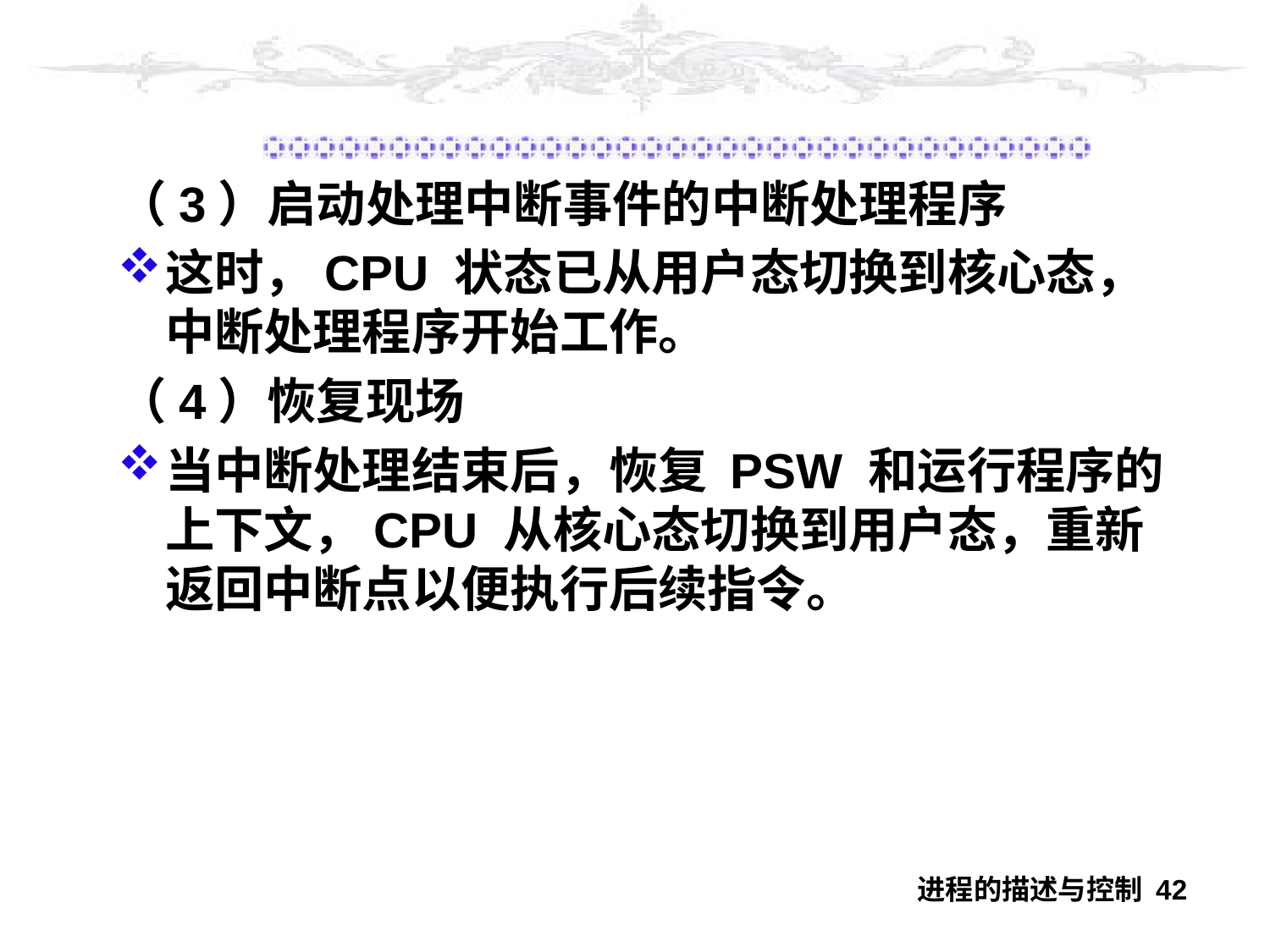

#
（3）启动处理中断事件的中断处理程序
这时，CPU 状态已从用户态切换到核心态，中断处理程序开始工作。
（4）恢复现场
当中断处理结束后，恢复 PSW 和运行程序的上下文，CPU 从核心态切换到用户态，重新返回中断点以便执行后续指令。